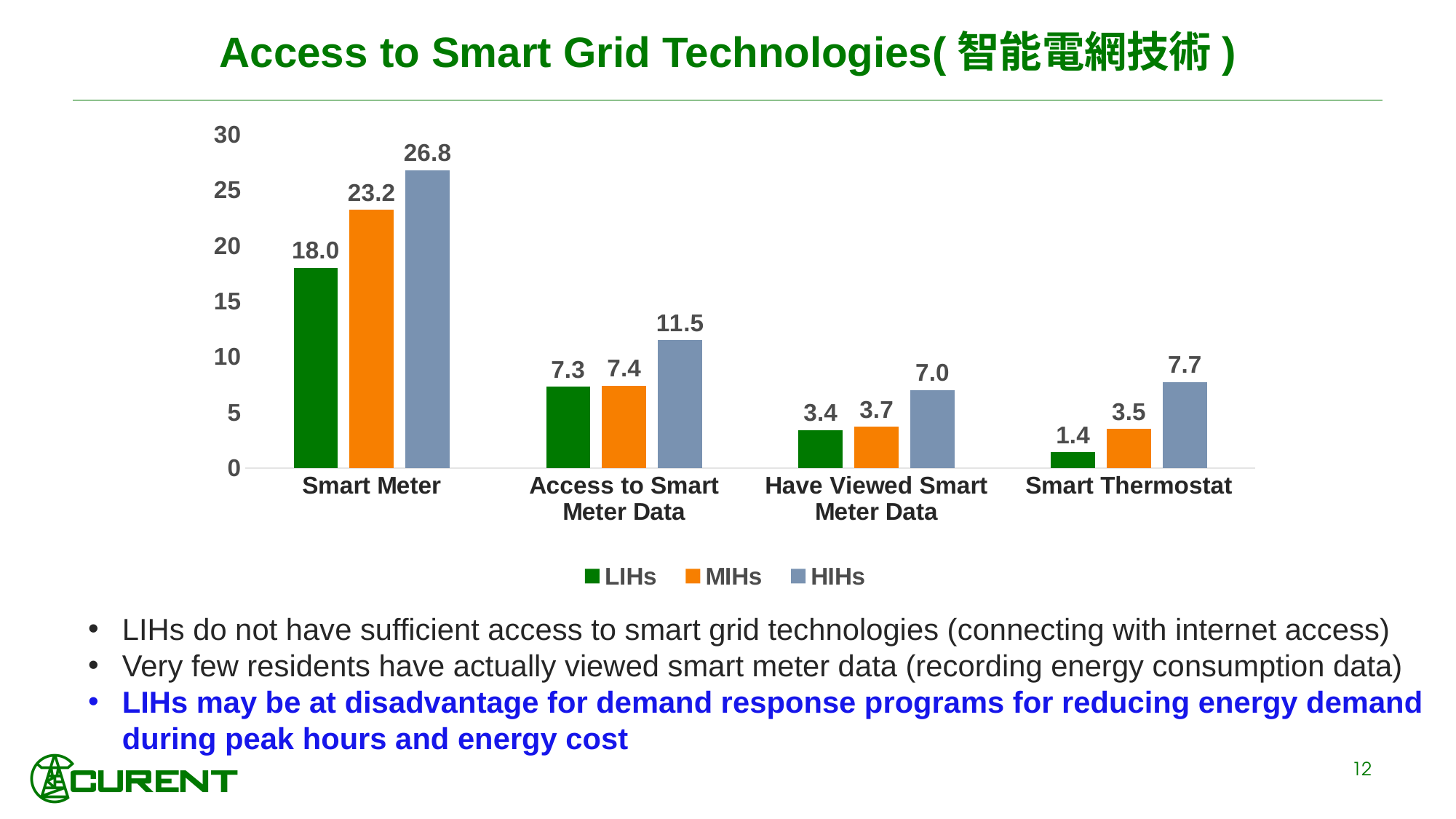

# Access to Smart Grid Technologies(智能電網技術)

### Chart

| Category | LIHs | MIHs | HIHs |
|---|---|---|---|
| Smart Meter | 18.0 | 23.2 | 26.8 |
| Access to Smart Meter Data | 7.3 | 7.4 | 11.5 |
| Have Viewed Smart Meter Data | 3.4 | 3.7 | 7.0 |
| Smart Thermostat | 1.4 | 3.5 | 7.7 |
LIHs do not have sufficient access to smart grid technologies (connecting with internet access)
Very few residents have actually viewed smart meter data (recording energy consumption data)
LIHs may be at disadvantage for demand response programs for reducing energy demand during peak hours and energy cost
12